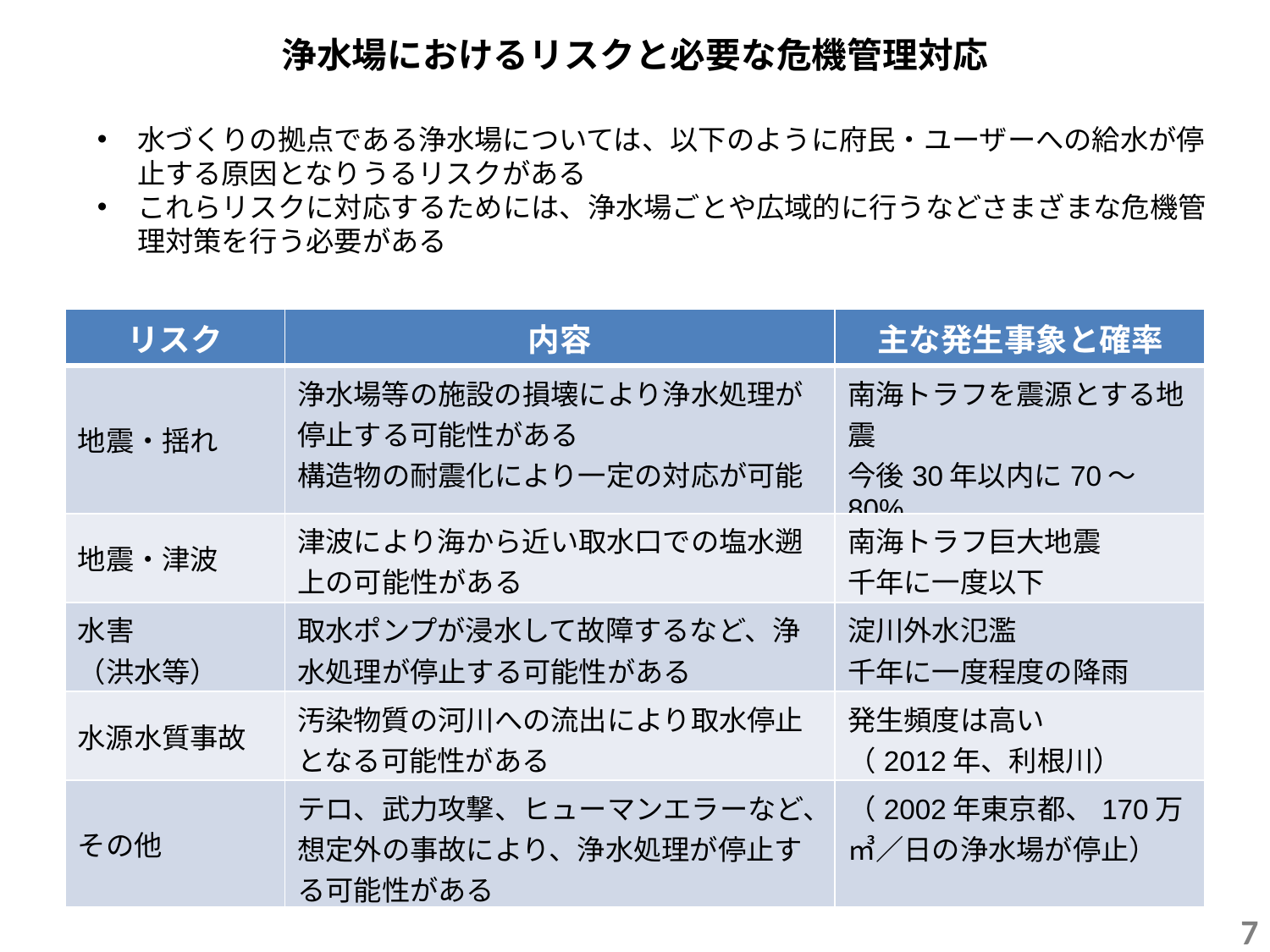

浄水場におけるリスクと必要な危機管理対応
水づくりの拠点である浄水場については、以下のように府民・ユーザーへの給水が停止する原因となりうるリスクがある
これらリスクに対応するためには、浄水場ごとや広域的に行うなどさまざまな危機管理対策を行う必要がある
| リスク | 内容 | 主な発生事象と確率 |
| --- | --- | --- |
| 地震・揺れ | 浄水場等の施設の損壊により浄水処理が停止する可能性がある 構造物の耐震化により一定の対応が可能 | 南海トラフを震源とする地震 今後30年以内に70～80% |
| 地震・津波 | 津波により海から近い取水口での塩水遡上の可能性がある | 南海トラフ巨大地震 千年に一度以下 |
| 水害 （洪水等） | 取水ポンプが浸水して故障するなど、浄水処理が停止する可能性がある | 淀川外水氾濫 千年に一度程度の降雨 |
| 水源水質事故 | 汚染物質の河川への流出により取水停止となる可能性がある | 発生頻度は高い （2012年、利根川） |
| その他 | テロ、武力攻撃、ヒューマンエラーなど、想定外の事故により、浄水処理が停止する可能性がある | （2002年東京都、170万㎥／日の浄水場が停止） |
7